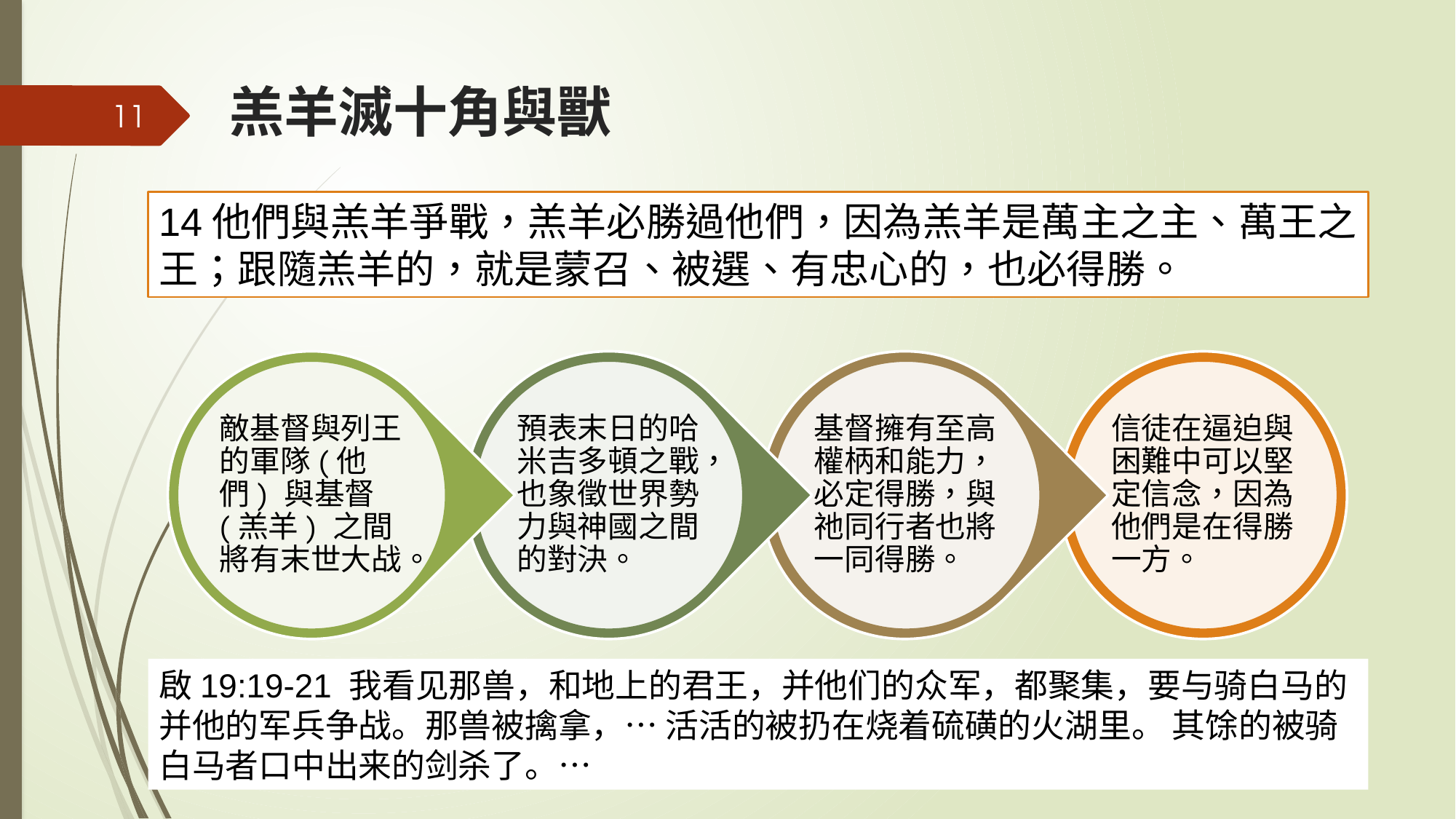

羔羊滅十角與獸
11
信徒在逼迫與困難中可以堅定信念，因為他們是在得勝一方。
基督擁有至高權柄和能力，必定得勝，與祂同行者也將一同得勝。
預表末日的哈米吉多頓之戰，也象徵世界勢力與神國之間的對決。
敵基督與列王的軍隊(他們) 與基督(羔羊) 之間將有末世大战。
14他們與羔羊爭戰，羔羊必勝過他們，因為羔羊是萬主之主、萬王之王；跟隨羔羊的，就是蒙召、被選、有忠心的，也必得勝。
啟19:19-21 我看见那兽，和地上的君王，并他们的众军，都聚集，要与骑白马的并他的军兵争战。那兽被擒拿，… 活活的被扔在烧着硫磺的火湖里。 其馀的被骑白马者口中出来的剑杀了。…